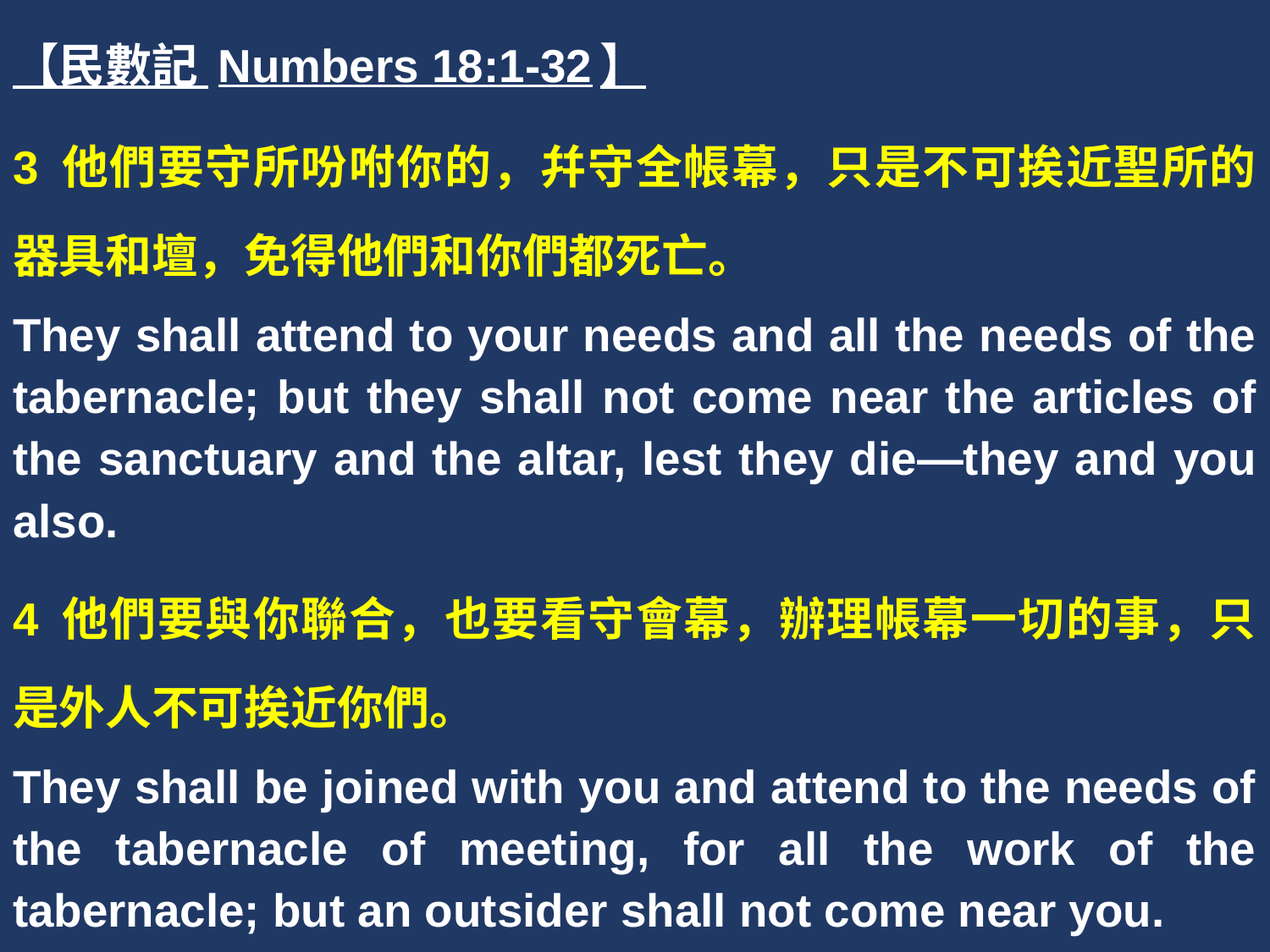

【民數記 Numbers 18:1-32】
3 他們要守所吩咐你的，幷守全帳幕，只是不可挨近聖所的器具和壇，免得他們和你們都死亡。
They shall attend to your needs and all the needs of the tabernacle; but they shall not come near the articles of the sanctuary and the altar, lest they die—they and you also.
4 他們要與你聯合，也要看守會幕，辦理帳幕一切的事，只是外人不可挨近你們。
They shall be joined with you and attend to the needs of the tabernacle of meeting, for all the work of the tabernacle; but an outsider shall not come near you.